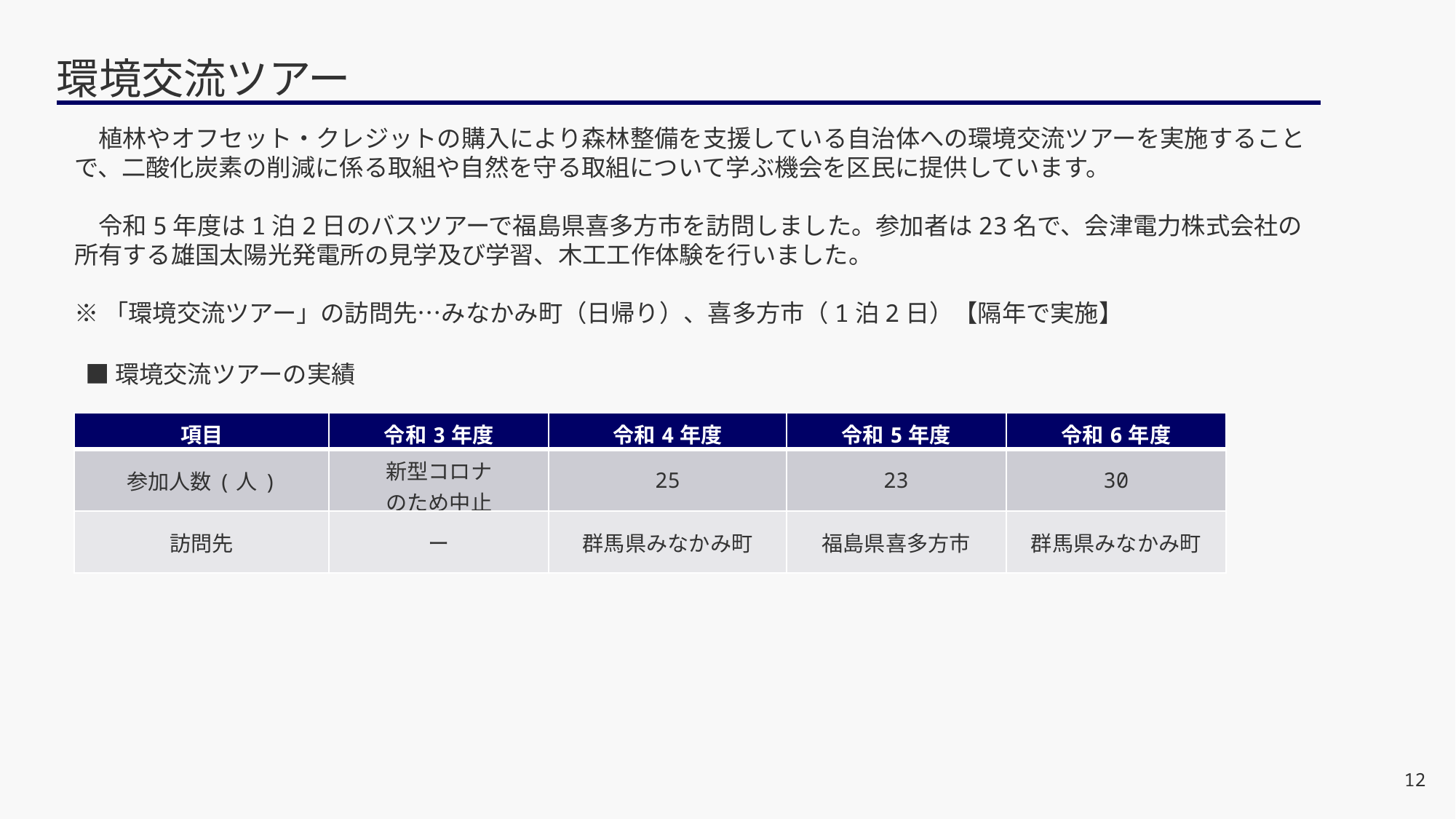

# 環境交流ツアー
　植林やオフセット・クレジットの購入により森林整備を支援している自治体への環境交流ツアーを実施することで、二酸化炭素の削減に係る取組や自然を守る取組について学ぶ機会を区民に提供しています。

　令和5年度は1泊2日のバスツアーで福島県喜多方市を訪問しました。参加者は23名で、会津電力株式会社の所有する雄国太陽光発電所の見学及び学習、木工工作体験を行いました。

※「環境交流ツアー」の訪問先…みなかみ町（日帰り）、喜多方市（1泊2日）【隔年で実施】

■環境交流ツアーの実績
| 項目 | 令和3年度 | 令和4年度 | 令和5年度 | 令和6年度 |
| --- | --- | --- | --- | --- |
| 参加人数(人) | 新型コロナ のため中止 | 25 | 23 | 30 |
| 訪問先 | ー | 群馬県みなかみ町 | 福島県喜多方市 | 群馬県みなかみ町 |
12